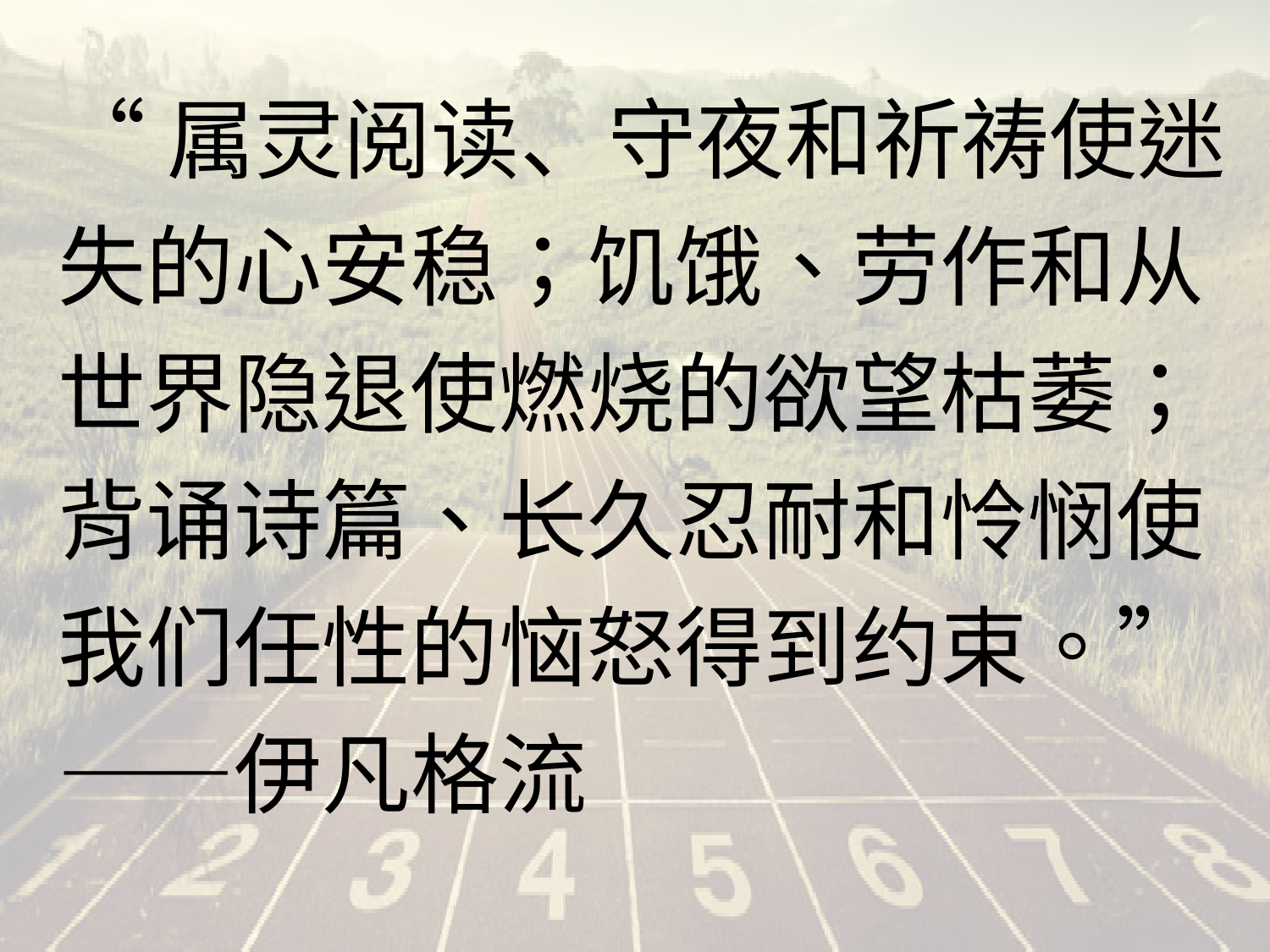

#
“属灵阅读、守夜和祈祷使迷失的心安稳；饥饿、劳作和从世界隐退使燃烧的欲望枯萎；背诵诗篇、长久忍耐和怜悯使我们任性的恼怒得到约束。” ——伊凡格流